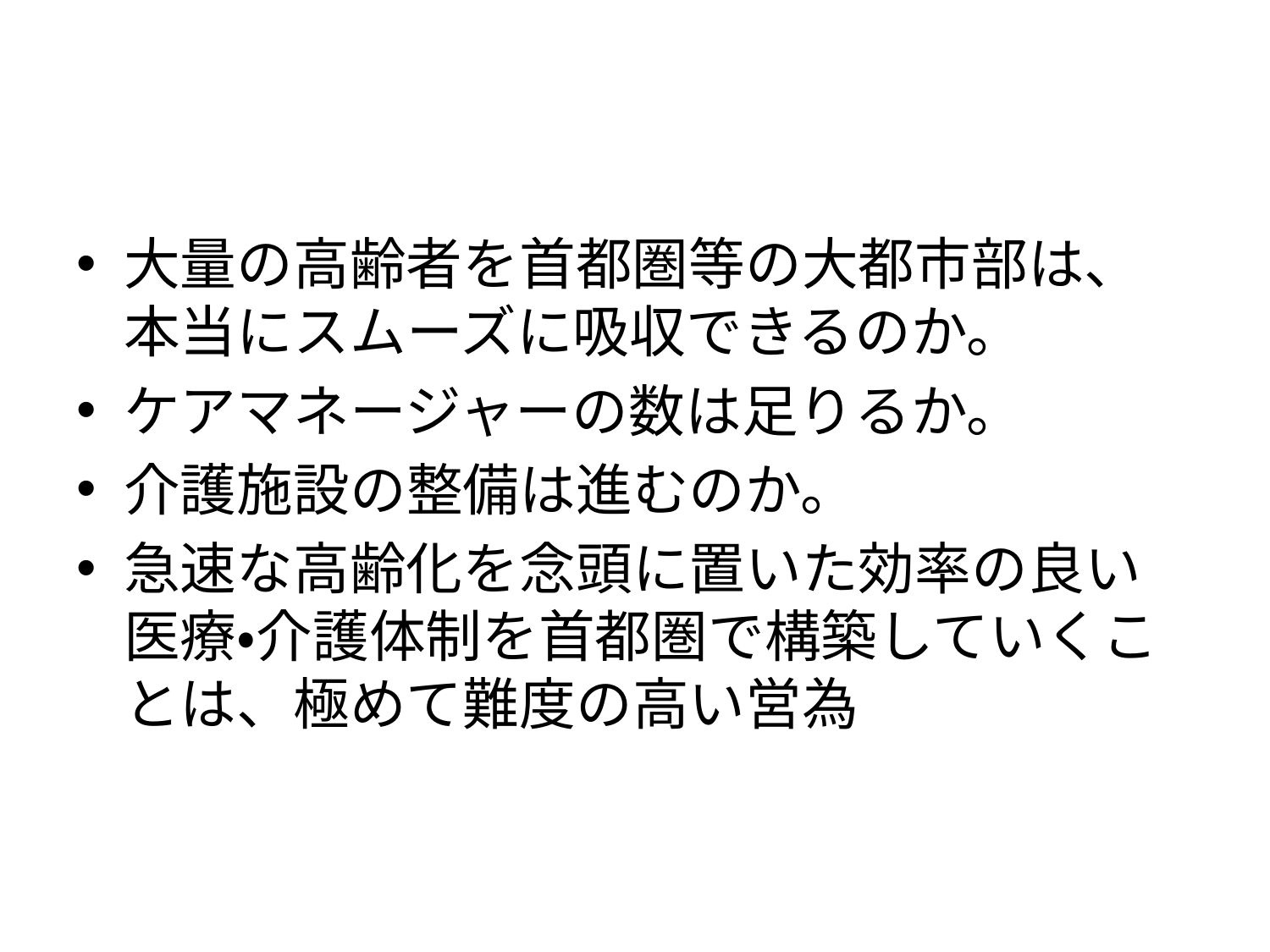

#
大量の高齢者を首都圏等の大都市部は、本当にスムーズに吸収できるのか。
ケアマネージャーの数は足りるか。
介護施設の整備は進むのか。
急速な高齢化を念頭に置いた効率の良い医療・介護体制を首都圏で構築していくことは、極めて難度の高い営為